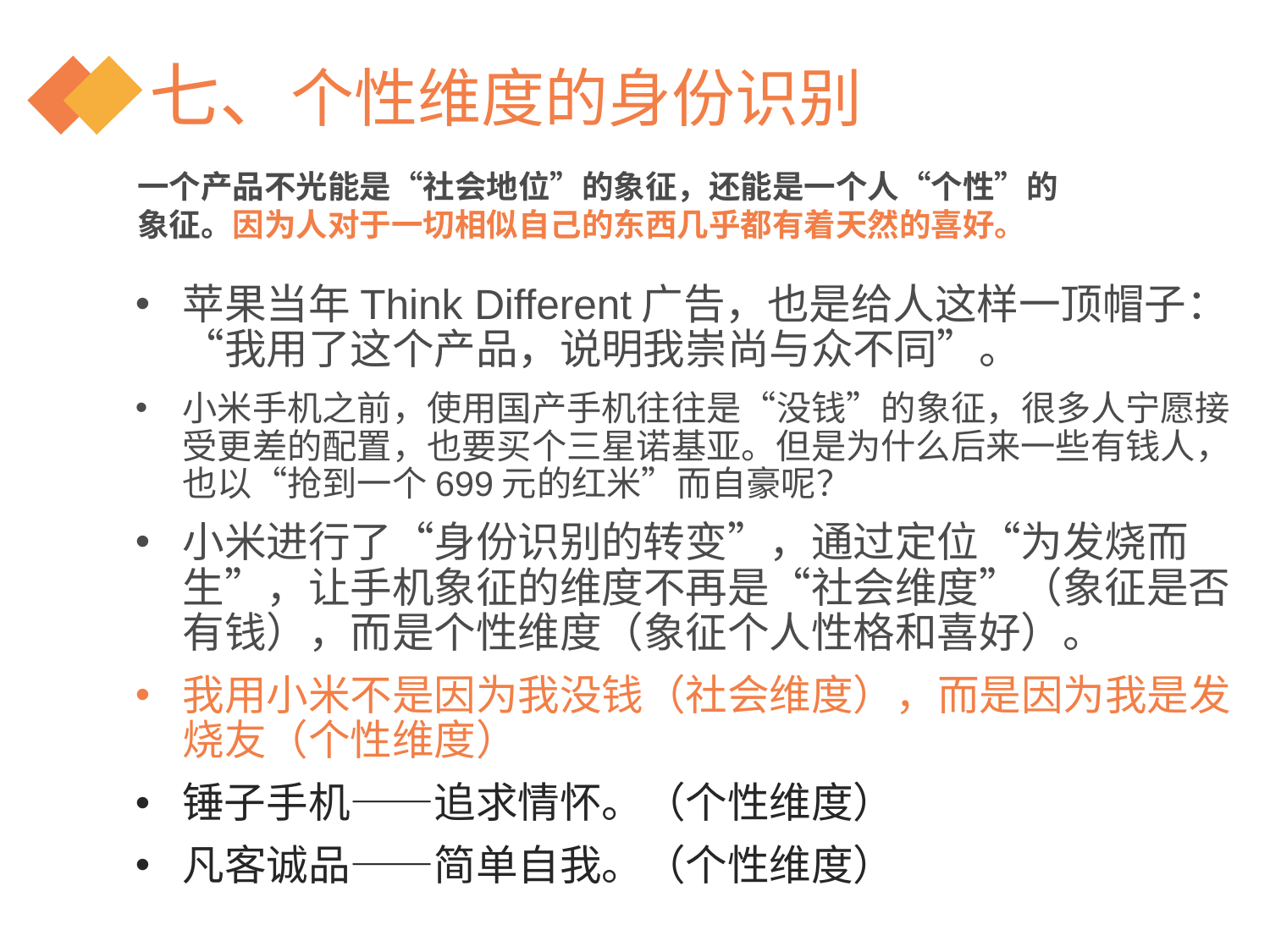

# 七、个性维度的身份识别
一个产品不光能是“社会地位”的象征，还能是一个人“个性”的象征。因为人对于一切相似自己的东西几乎都有着天然的喜好。
苹果当年Think Different广告，也是给人这样一顶帽子：“我用了这个产品，说明我崇尚与众不同”。
小米手机之前，使用国产手机往往是“没钱”的象征，很多人宁愿接受更差的配置，也要买个三星诺基亚。但是为什么后来一些有钱人，也以“抢到一个699元的红米”而自豪呢？
小米进行了“身份识别的转变”，通过定位“为发烧而生”，让手机象征的维度不再是“社会维度”（象征是否有钱），而是个性维度（象征个人性格和喜好）。
我用小米不是因为我没钱（社会维度），而是因为我是发烧友（个性维度）
锤子手机——追求情怀。（个性维度）
凡客诚品——简单自我。（个性维度）